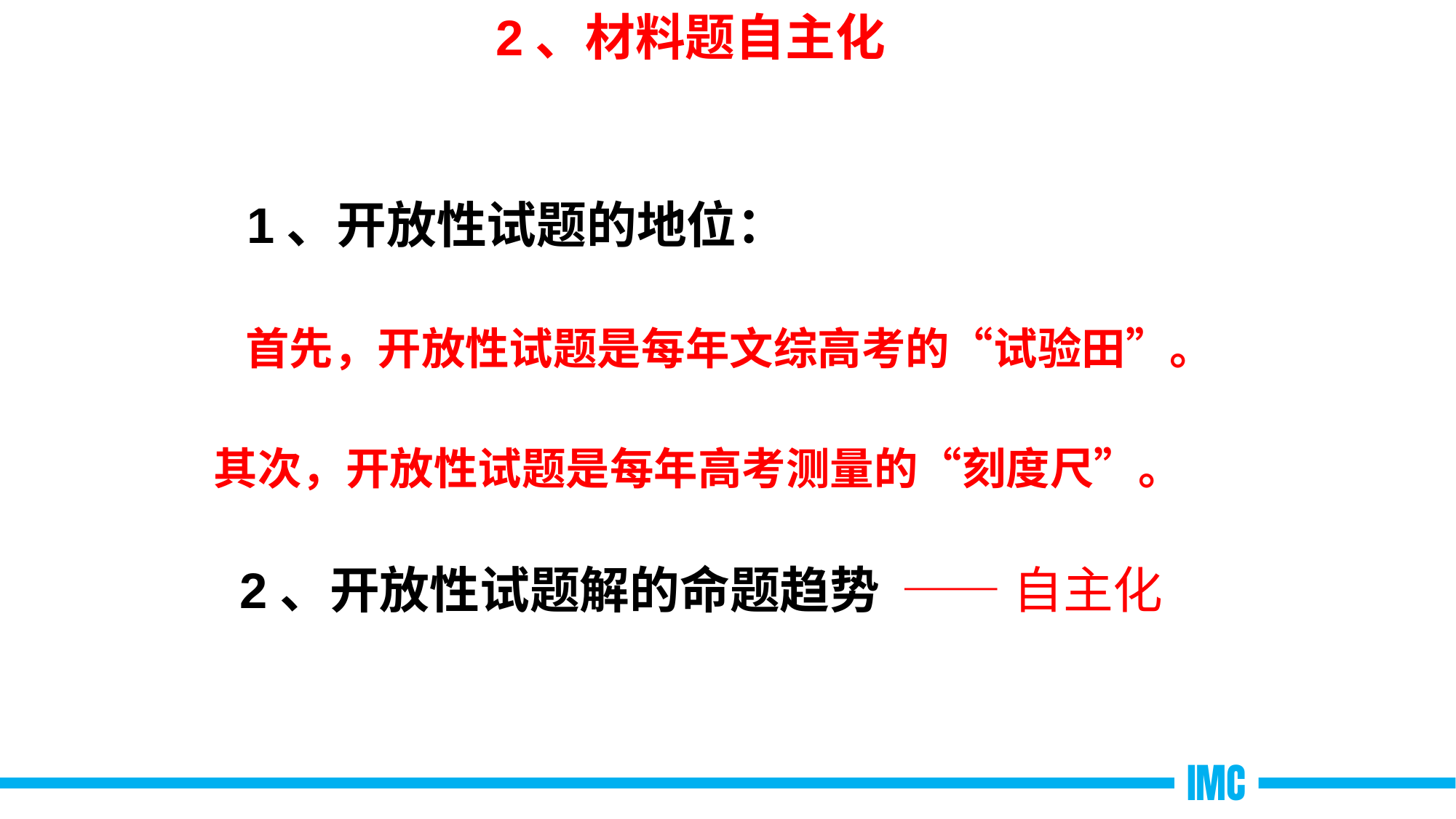

2、材料题自主化
1、开放性试题的地位：
 首先，开放性试题是每年文综高考的“试验田”。
其次，开放性试题是每年高考测量的“刻度尺”。
2、开放性试题解的命题趋势
——自主化